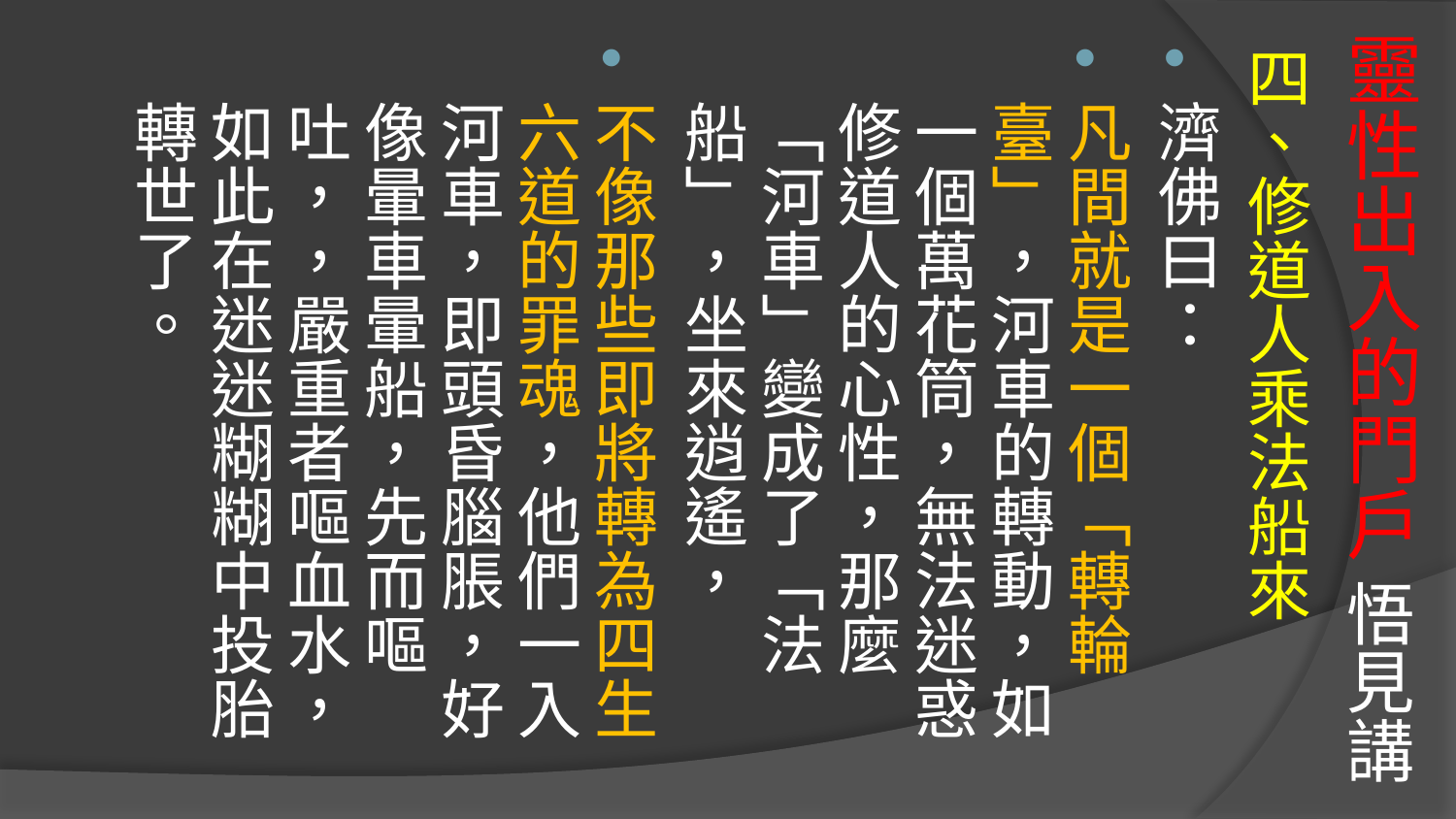

# 靈性出入的門戶 悟見講
四、修道人乘法船來
濟佛曰：
凡間就是一個「轉輪臺」，河車的轉動，如一個萬花筒，無法迷惑修道人的心性，那麼「河車」變成了「法船」，坐來逍遙，
不像那些即將轉為四生六道的罪魂，他們一入河車，即頭昏腦脹，好像暈車暈船，先而嘔吐，，嚴重者嘔血水，如此在迷迷糊糊中投胎轉世了。